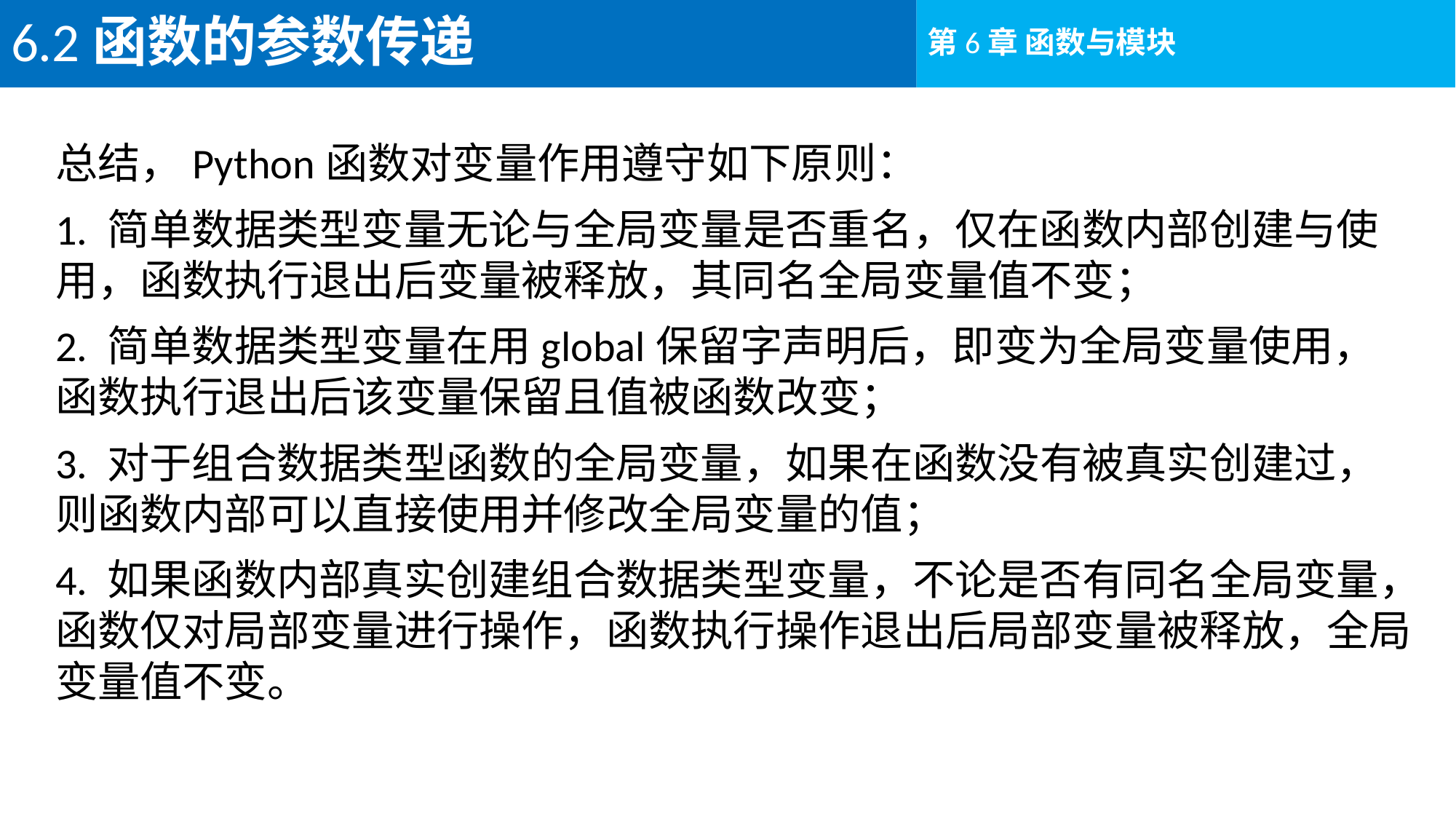

# 6.2函数的参数传递
总结，Python函数对变量作用遵守如下原则：
1. 简单数据类型变量无论与全局变量是否重名，仅在函数内部创建与使用，函数执行退出后变量被释放，其同名全局变量值不变；
2. 简单数据类型变量在用global保留字声明后，即变为全局变量使用，函数执行退出后该变量保留且值被函数改变；
3. 对于组合数据类型函数的全局变量，如果在函数没有被真实创建过，则函数内部可以直接使用并修改全局变量的值；
4. 如果函数内部真实创建组合数据类型变量，不论是否有同名全局变量，函数仅对局部变量进行操作，函数执行操作退出后局部变量被释放，全局变量值不变。